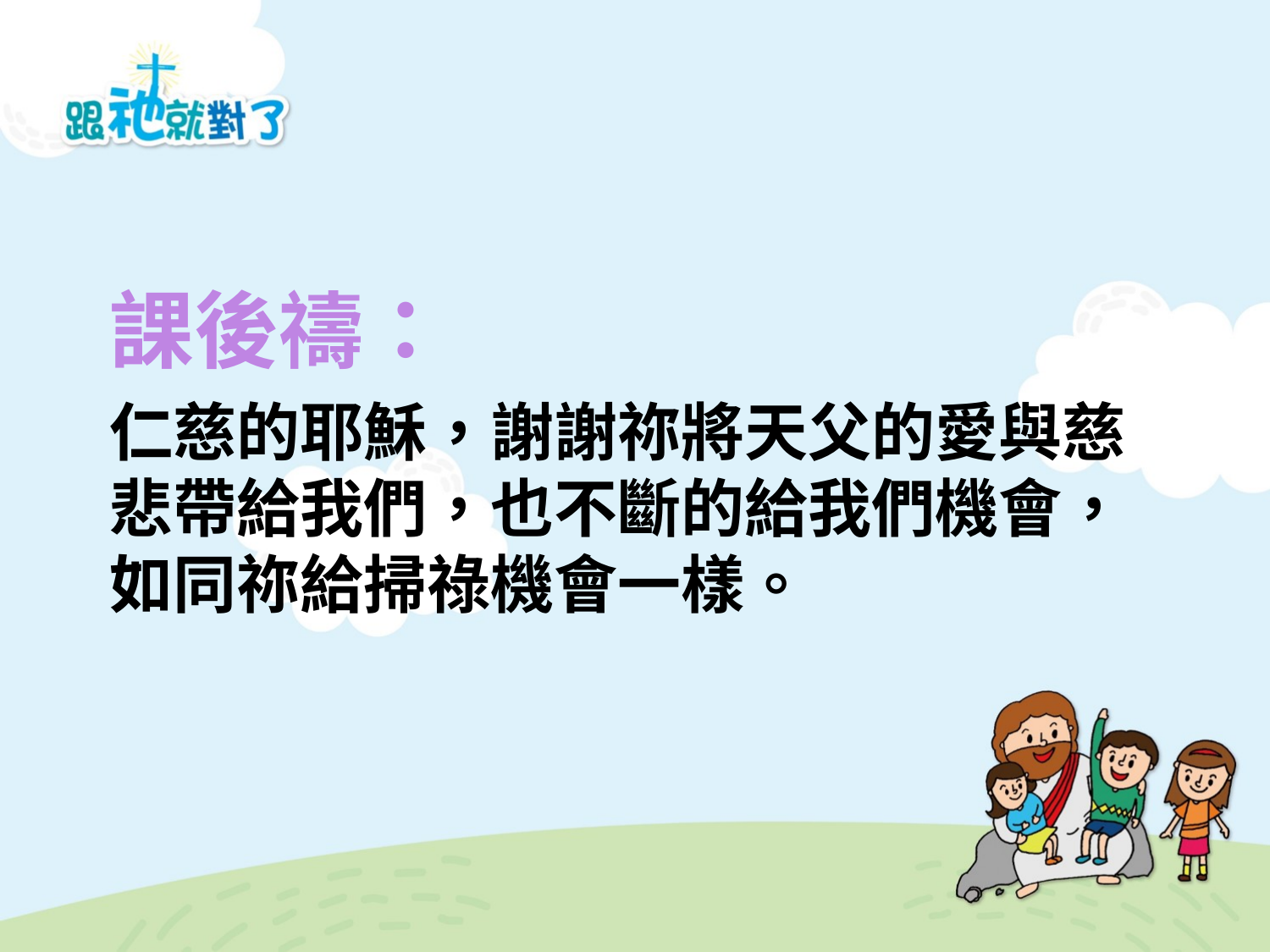

課後禱：
仁慈的耶穌，謝謝祢將天父的愛與慈悲帶給我們，也不斷的給我們機會，如同祢給掃祿機會一樣。